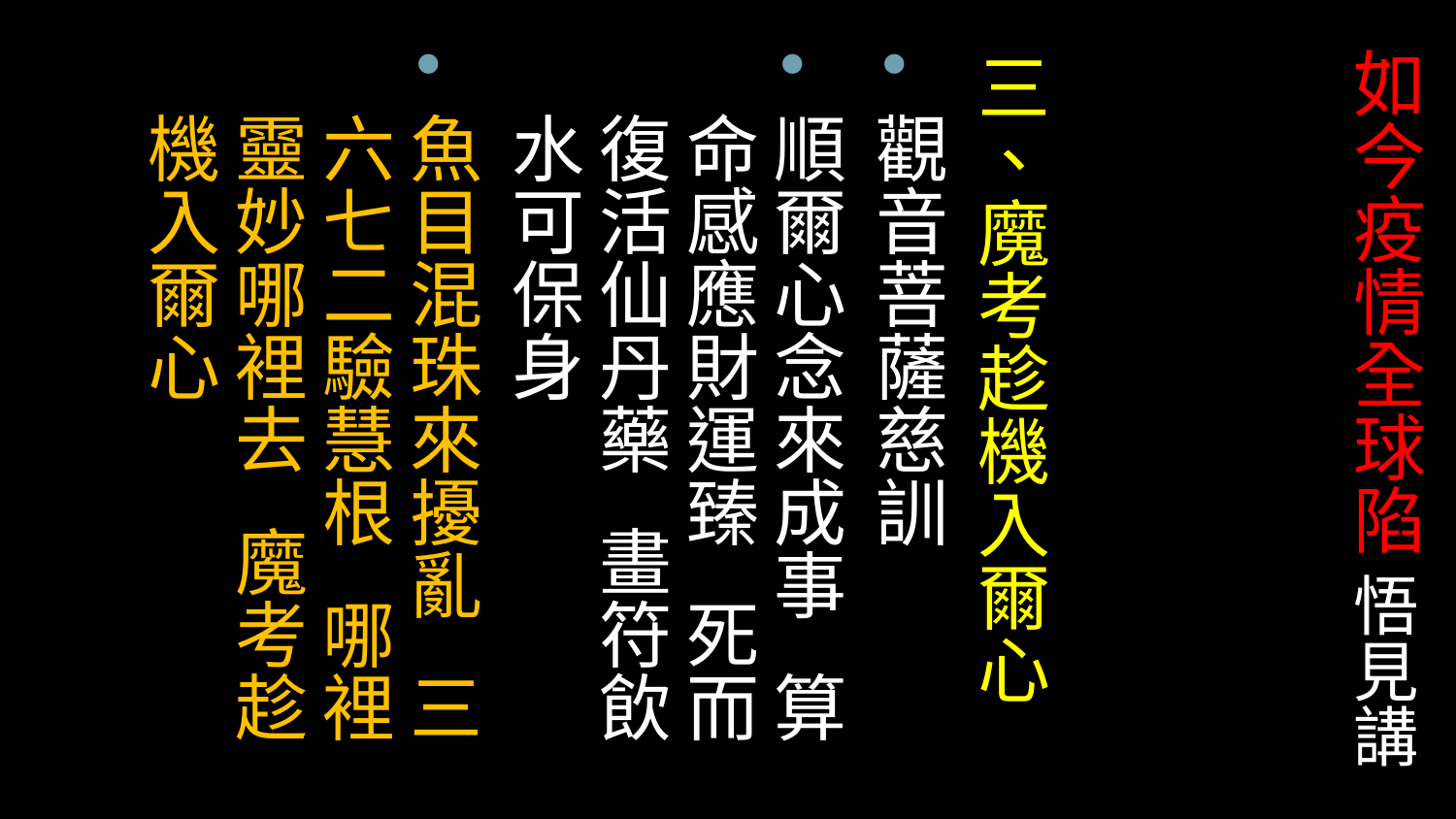

# 如今疫情全球陷 悟見講
三、魔考趁機入爾心
觀音菩薩慈訓
順爾心念來成事   算命感應財運臻   死而復活仙丹藥   畫符飲水可保身
魚目混珠來擾亂   三六七二驗慧根   哪裡靈妙哪裡去   魔考趁機入爾心